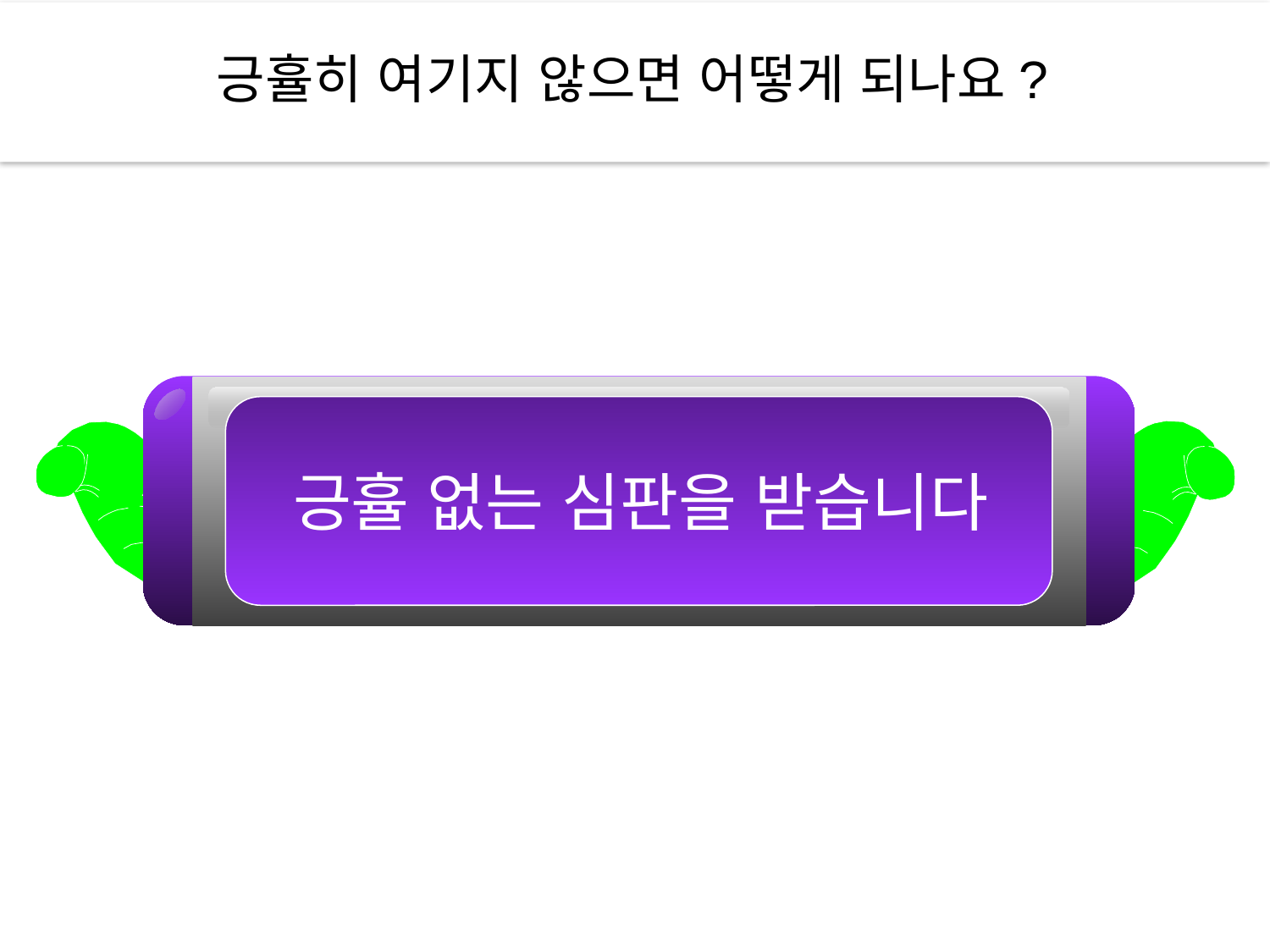

긍휼히 여기지 않으면 어떻게 되나요?

긍휼 없는 심판을 받습니다